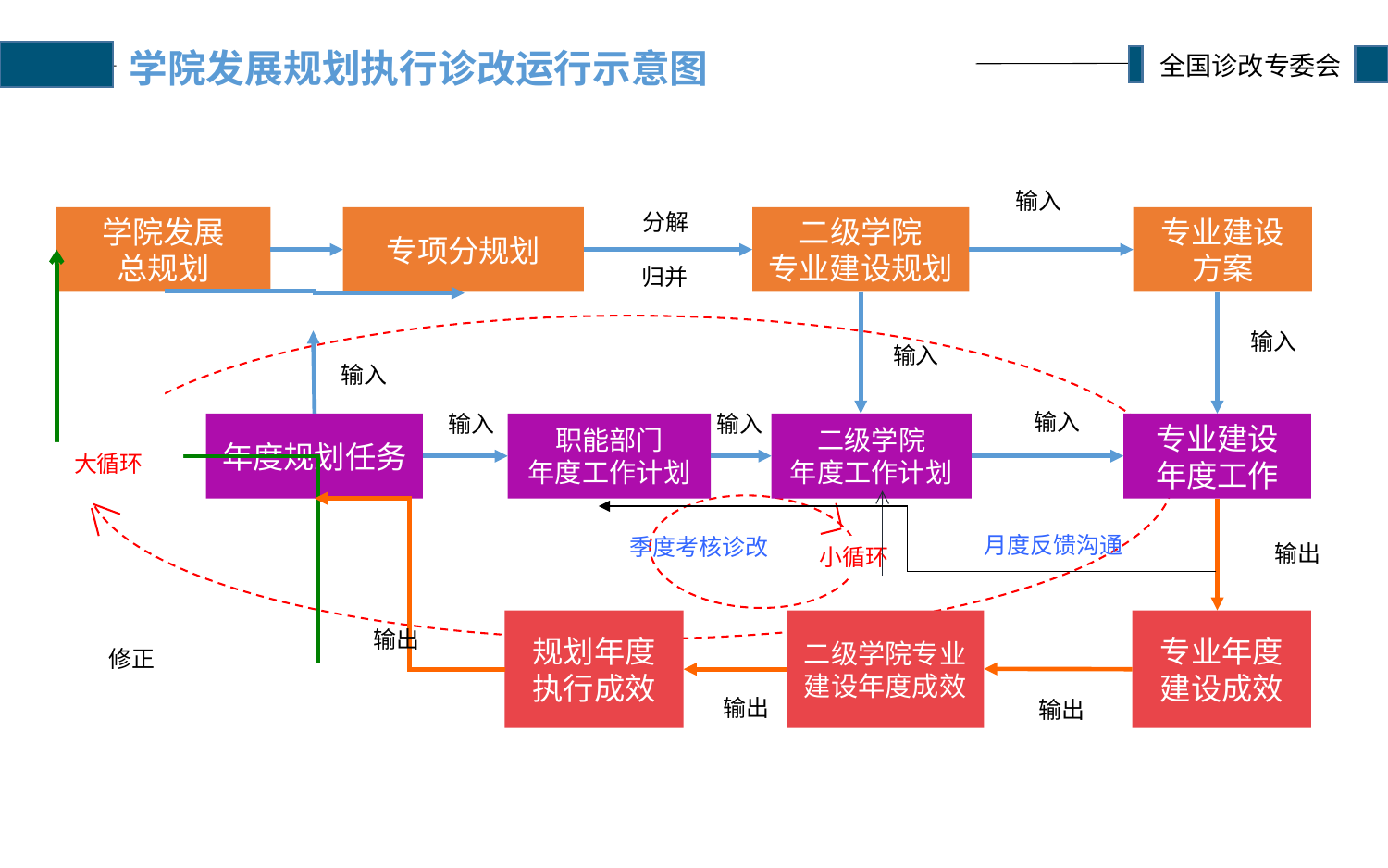

学院发展规划执行诊改运行示意图
输入
分解
学院发展
总规划
专项分规划
二级学院
专业建设规划
专业建设方案
归并

输入
输入

输入
输入
年度规划任务
职能部门
年度工作计划
二级学院
年度工作计划
专业建设
年度工作
大循环

小循环
规划年度执行成效
二级学院专业建设年度成效
专业年度建设成效
输出
修正
输入
输入
输出
输出
输出
月度反馈沟通
季度考核诊改